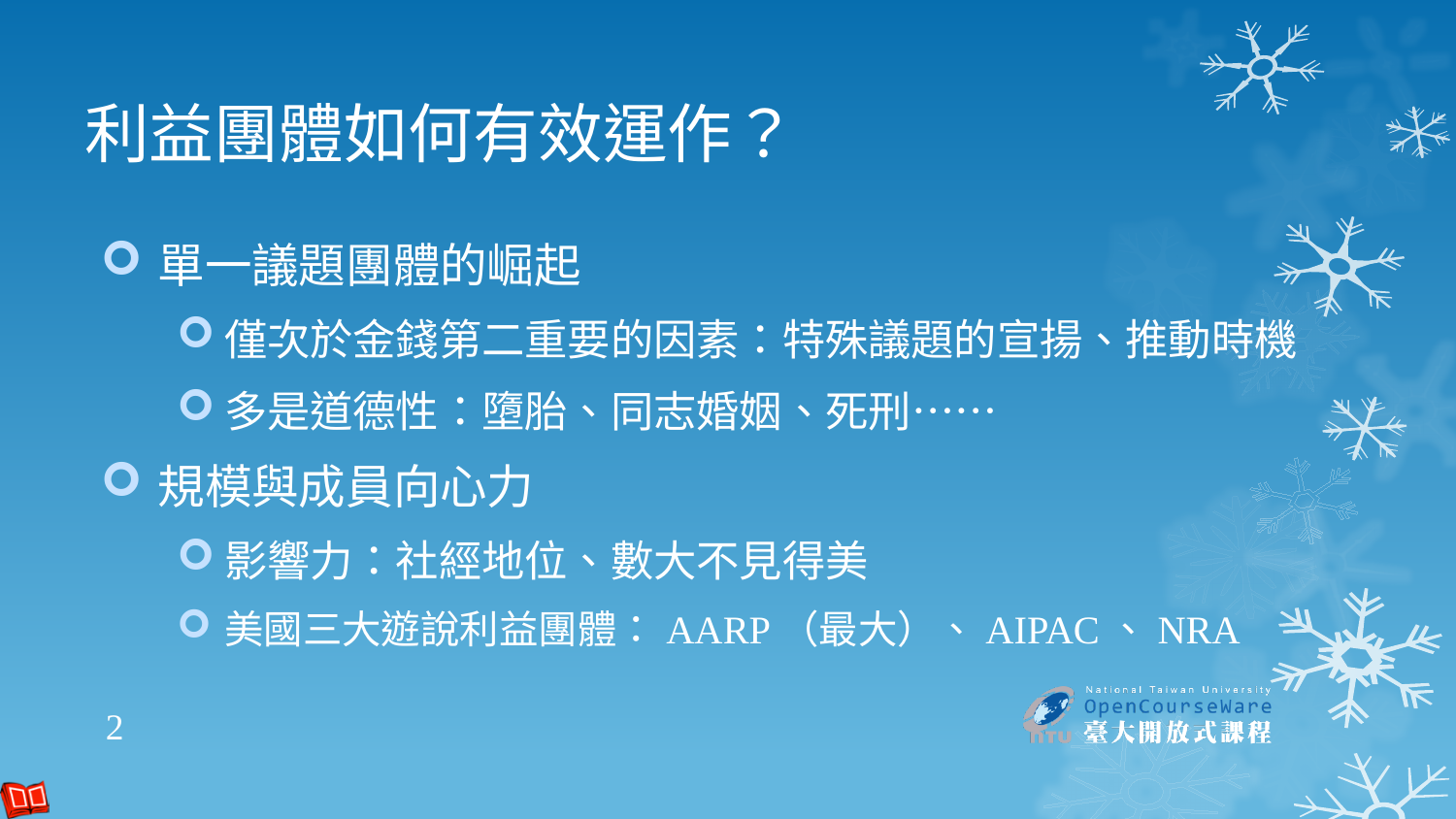

# 利益團體如何有效運作？
單一議題團體的崛起
僅次於金錢第二重要的因素：特殊議題的宣揚、推動時機
多是道德性：墮胎、同志婚姻、死刑⋯⋯
規模與成員向心力
影響力：社經地位、數大不見得美
美國三大遊說利益團體：AARP（最大）、AIPAC、NRA
2